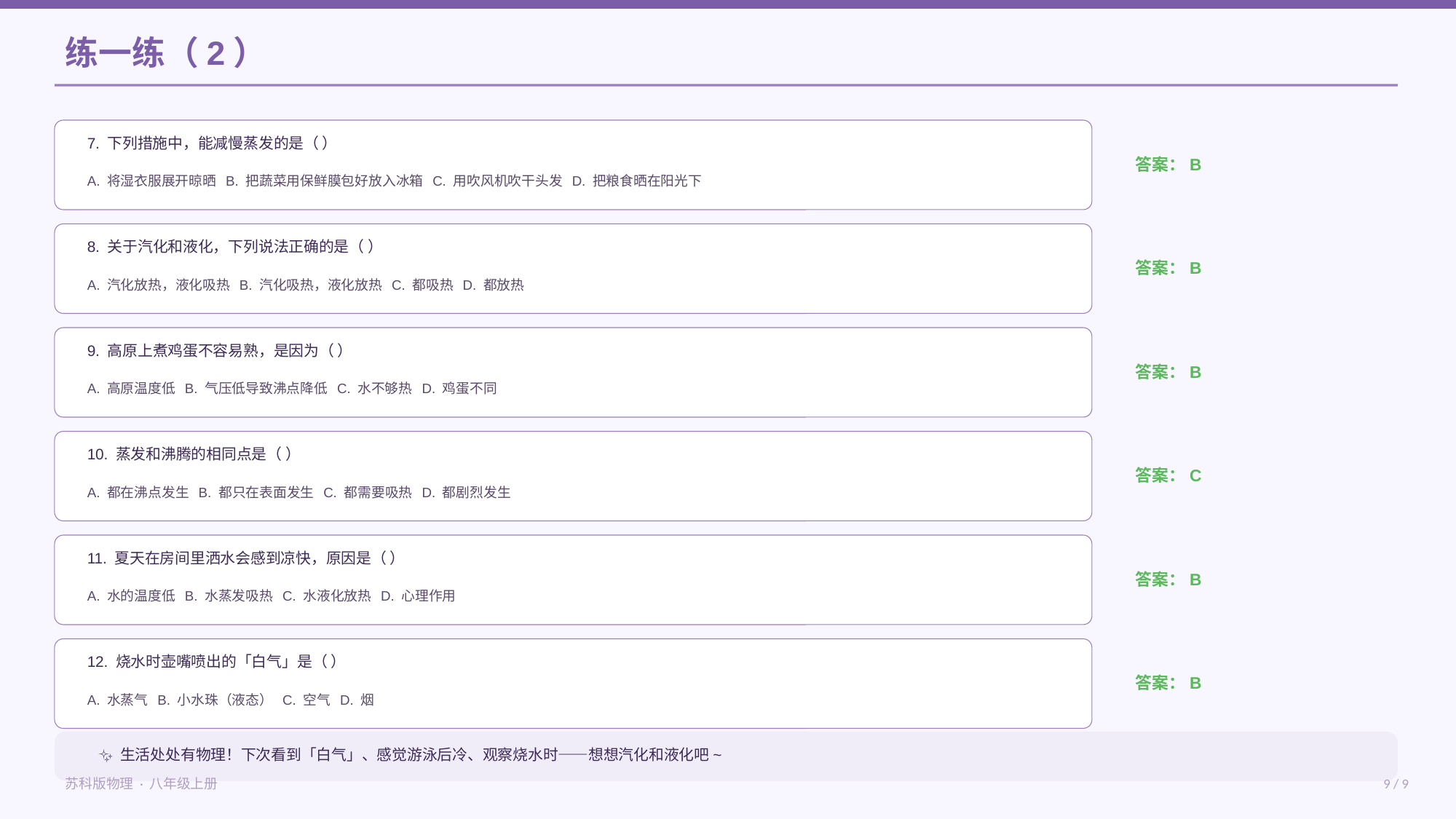

练一练（2）

7. 下列措施中，能减慢蒸发的是（ ）
答案：B
A. 将湿衣服展开晾晒  B. 把蔬菜用保鲜膜包好放入冰箱  C. 用吹风机吹干头发  D. 把粮食晒在阳光下

8. 关于汽化和液化，下列说法正确的是（ ）
答案：B
A. 汽化放热，液化吸热  B. 汽化吸热，液化放热  C. 都吸热  D. 都放热

9. 高原上煮鸡蛋不容易熟，是因为（ ）
答案：B
A. 高原温度低  B. 气压低导致沸点降低  C. 水不够热  D. 鸡蛋不同

10. 蒸发和沸腾的相同点是（ ）
答案：C
A. 都在沸点发生  B. 都只在表面发生  C. 都需要吸热  D. 都剧烈发生

11. 夏天在房间里洒水会感到凉快，原因是（ ）
答案：B
A. 水的温度低  B. 水蒸发吸热  C. 水液化放热  D. 心理作用

12. 烧水时壶嘴喷出的「白气」是（ ）
答案：B
A. 水蒸气  B. 小水珠（液态）  C. 空气  D. 烟

✨ 生活处处有物理！下次看到「白气」、感觉游泳后冷、观察烧水时——想想汽化和液化吧~
苏科版物理 · 八年级上册
9 / 9